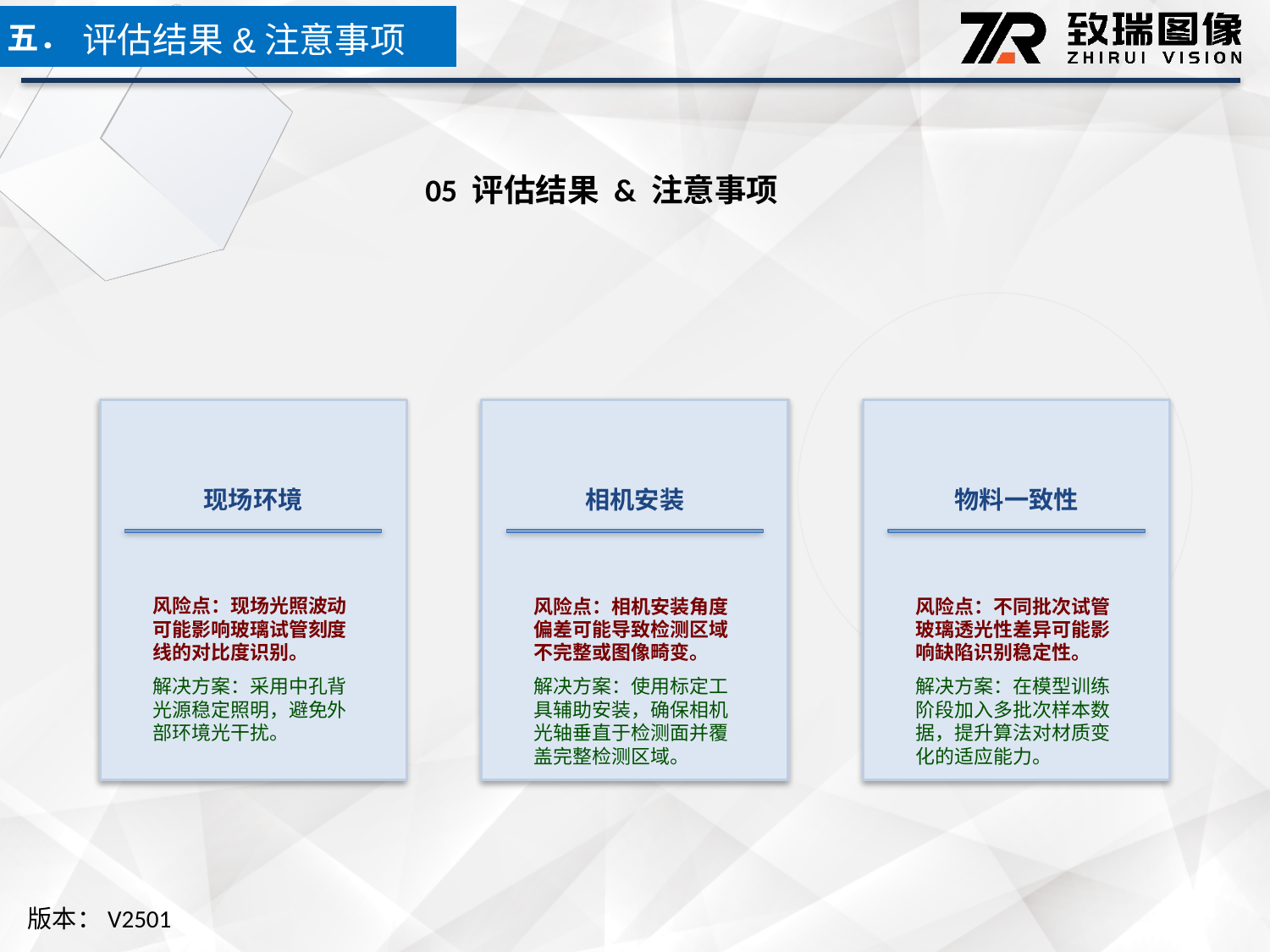

五．
评估结果&注意事项

05 评估结果 & 注意事项

现场环境

相机安装

物料一致性

风险点：现场光照波动可能影响玻璃试管刻度线的对比度识别。
解决方案：采用中孔背光源稳定照明，避免外部环境光干扰。

风险点：相机安装角度偏差可能导致检测区域不完整或图像畸变。
解决方案：使用标定工具辅助安装，确保相机光轴垂直于检测面并覆盖完整检测区域。

风险点：不同批次试管玻璃透光性差异可能影响缺陷识别稳定性。
解决方案：在模型训练阶段加入多批次样本数据，提升算法对材质变化的适应能力。